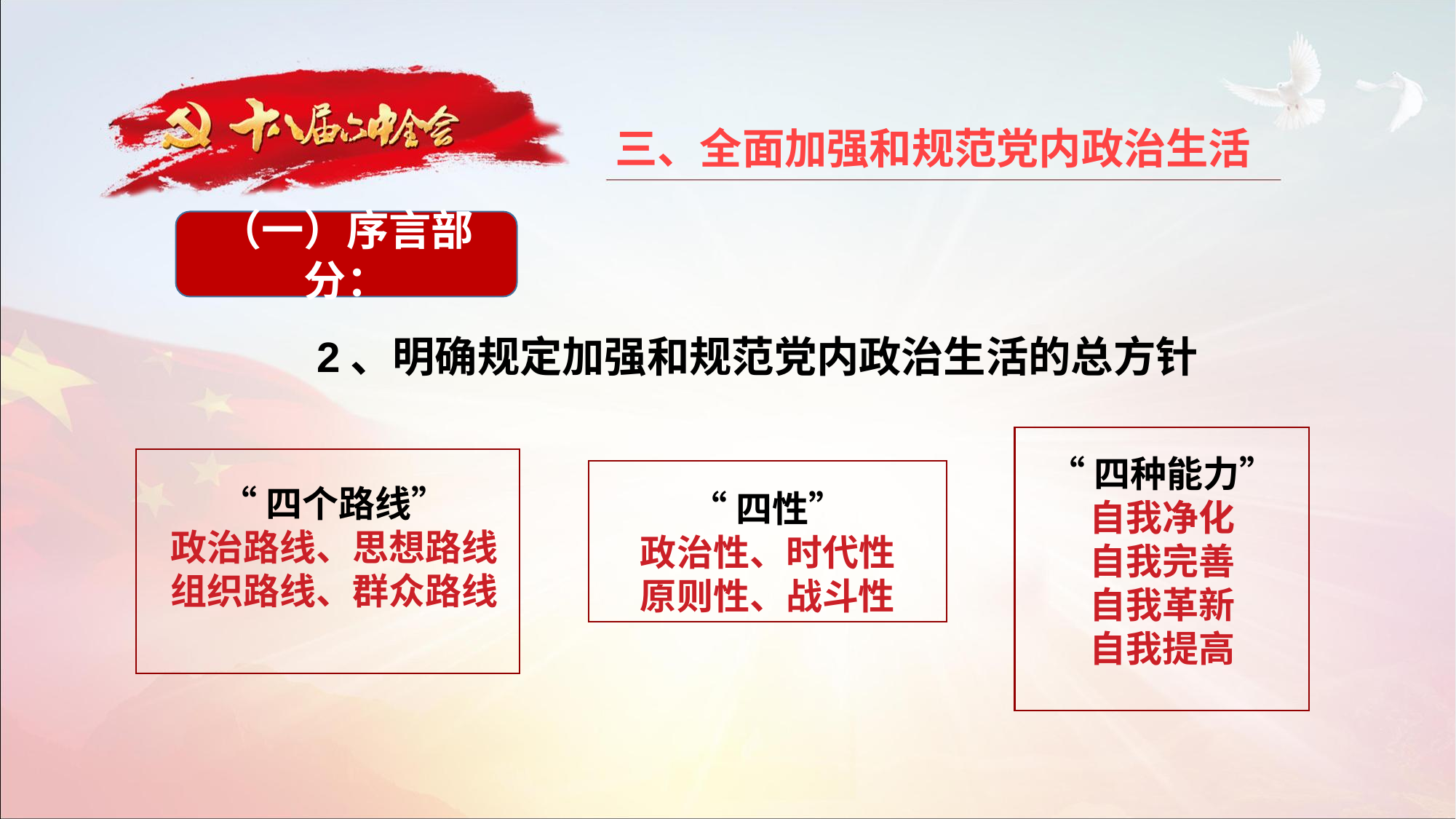

三、全面加强和规范党内政治生活
（一）序言部分：

2、明确规定加强和规范党内政治生活的总方针

“四种能力”
自我净化
自我完善
自我革新
自我提高

“四个路线”
政治路线、思想路线
组织路线、群众路线

“四性”
政治性、时代性
原则性、战斗性